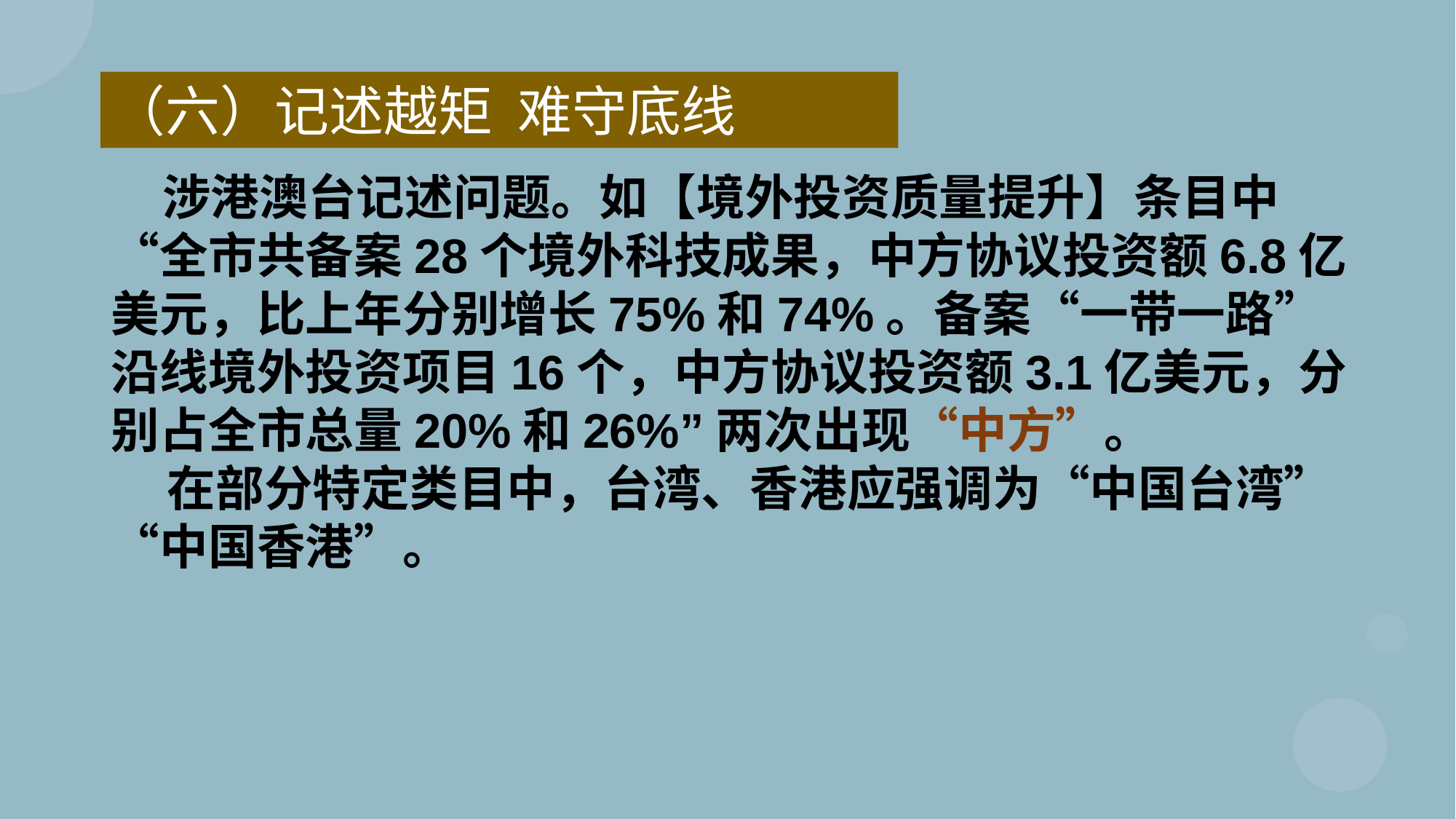

（六）记述越矩  难守底线
    涉港澳台记述问题。如【境外投资质量提升】条目中“全市共备案28个境外科技成果，中方协议投资额6.8亿美元，比上年分别增长75%和74%。备案“一带一路”沿线境外投资项目16个，中方协议投资额3.1亿美元，分别占全市总量20%和26%”两次出现“中方”。
    在部分特定类目中，台湾、香港应强调为“中国台湾”“中国香港”。